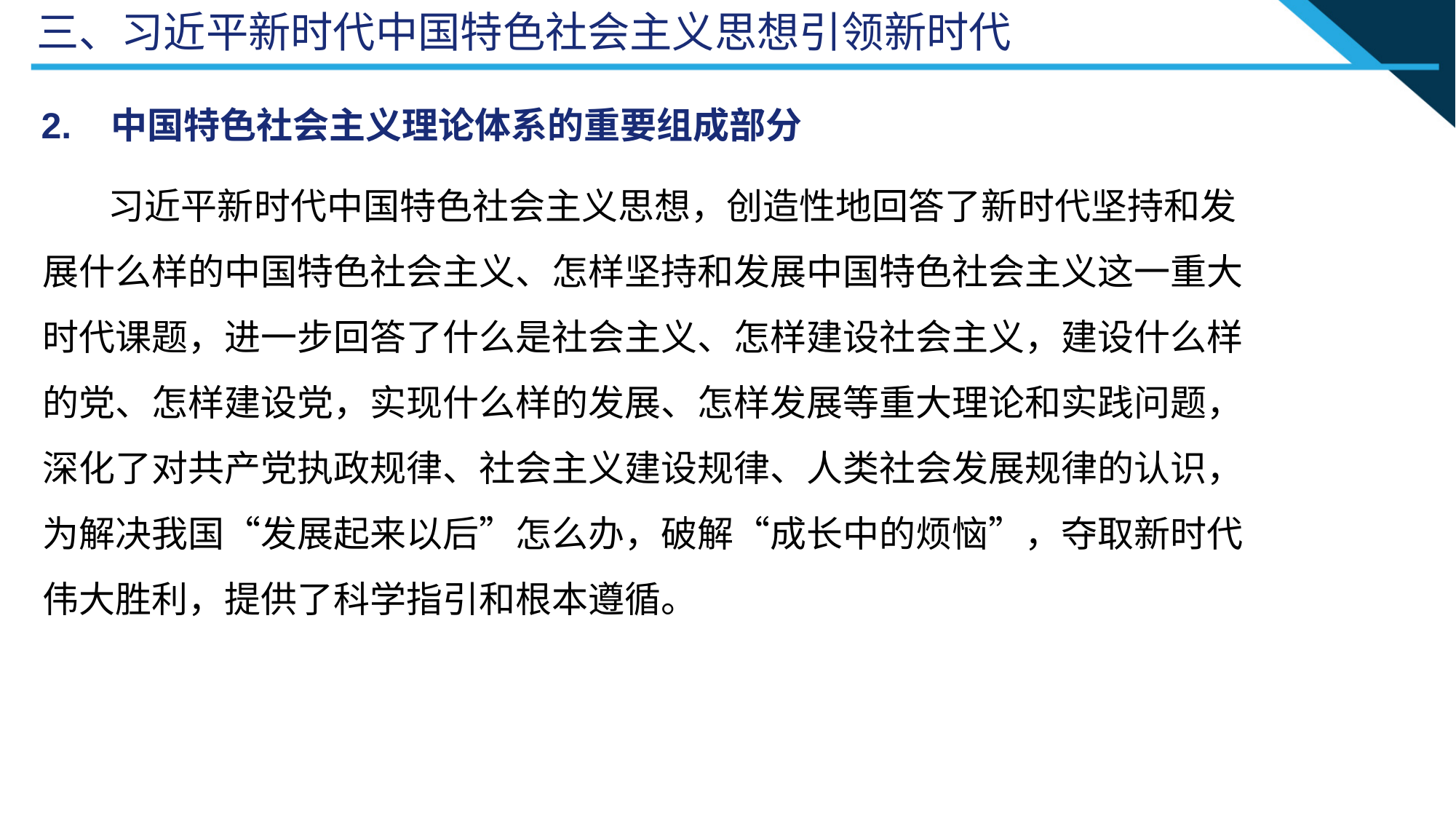

三、习近平新时代中国特色社会主义思想引领新时代
   2.   中国特色社会主义理论体系的重要组成部分
       习近平新时代中国特色社会主义思想，创造性地回答了新时代坚持和发展什么样的中国特色社会主义、怎样坚持和发展中国特色社会主义这一重大时代课题，进一步回答了什么是社会主义、怎样建设社会主义，建设什么样的党、怎样建设党，实现什么样的发展、怎样发展等重大理论和实践问题，深化了对共产党执政规律、社会主义建设规律、人类社会发展规律的认识，为解决我国“发展起来以后”怎么办，破解“成长中的烦恼”，夺取新时代伟大胜利，提供了科学指引和根本遵循。